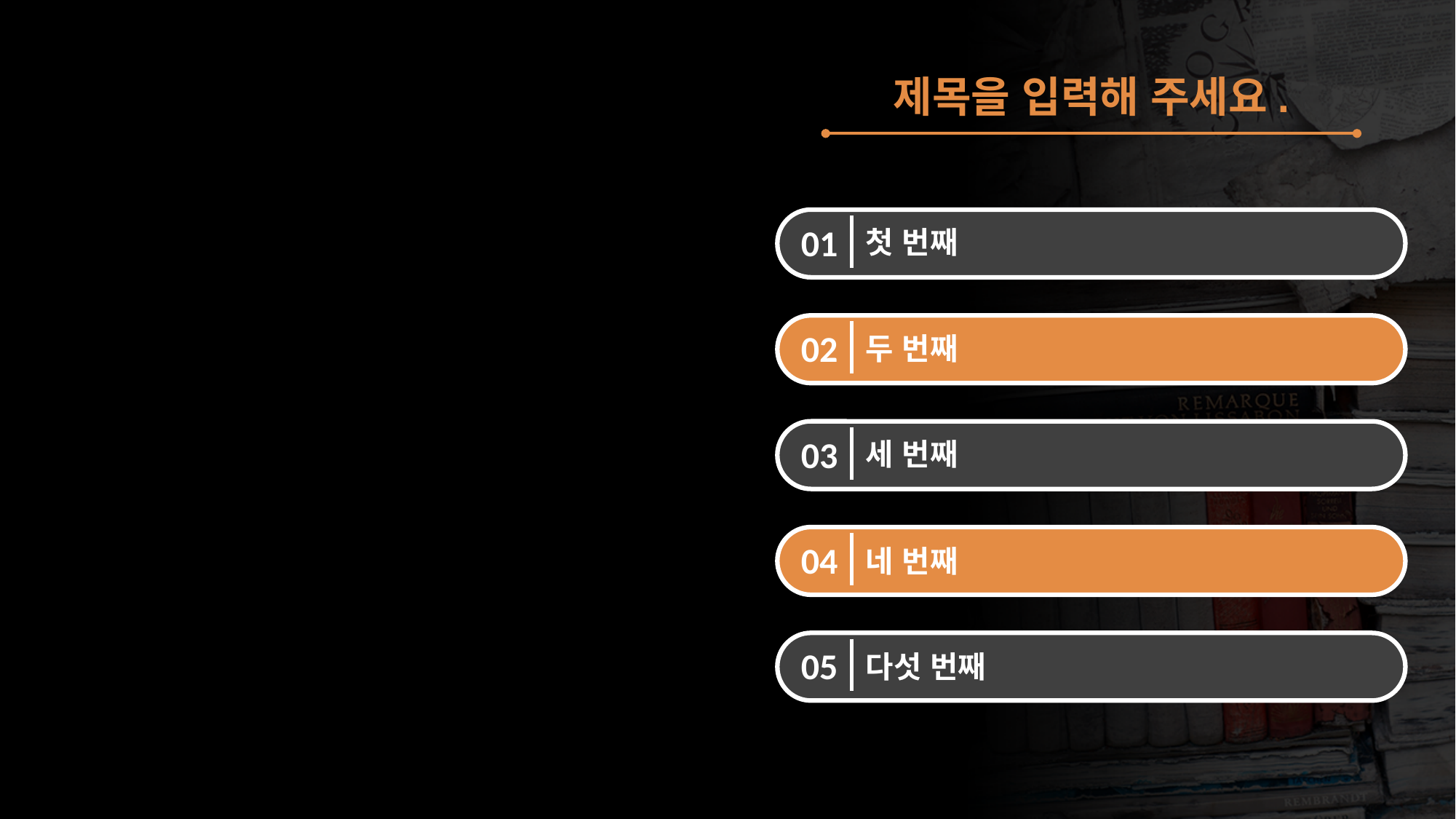

#
제목을 입력해 주세요.

01
첫 번째

02
두 번째

03
세 번째

04
네 번째

05
다섯 번째